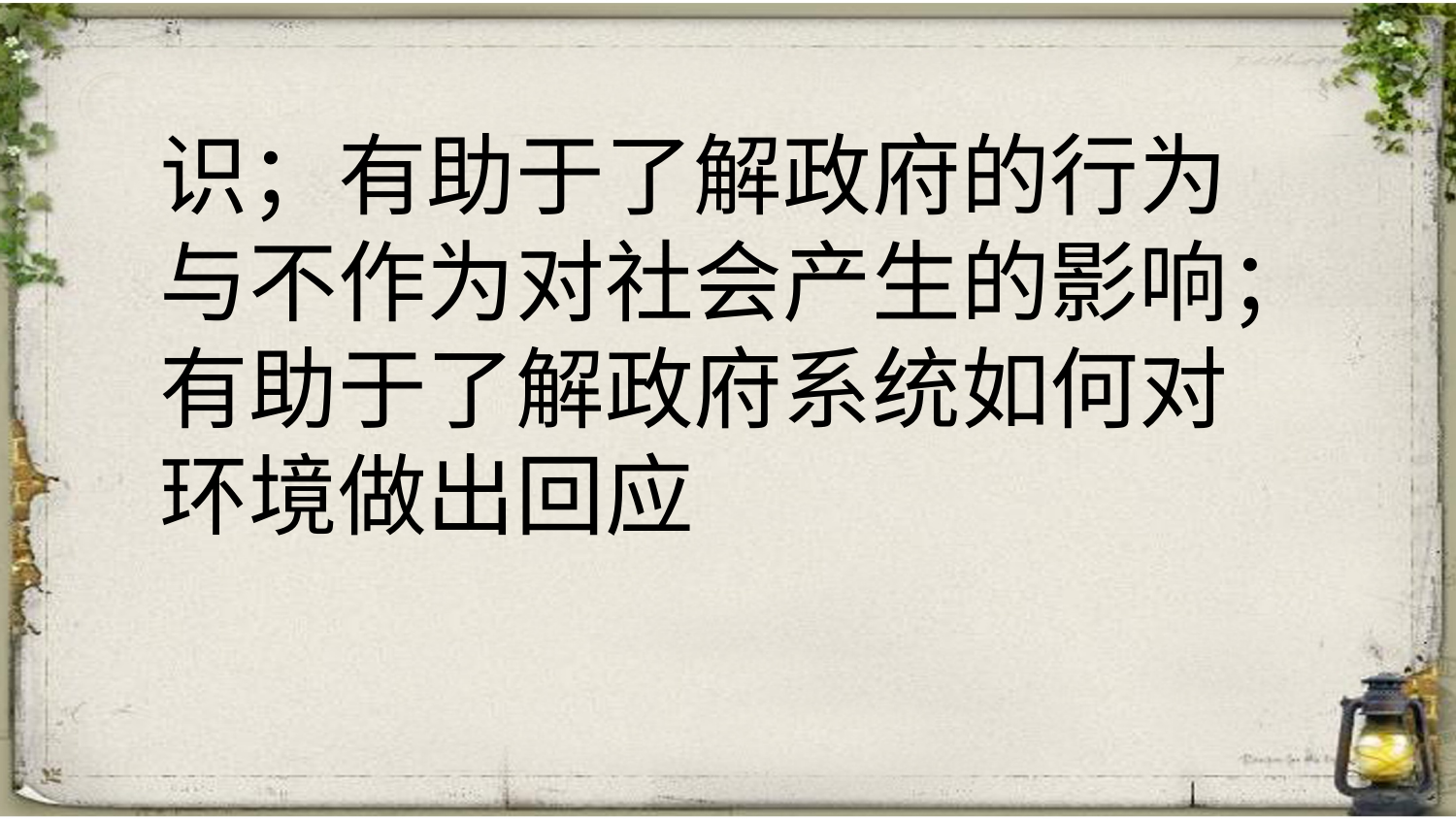

识；有助于了解政府的行为与不作为对社会产生的影响；有助于了解政府系统如何对环境做出回应